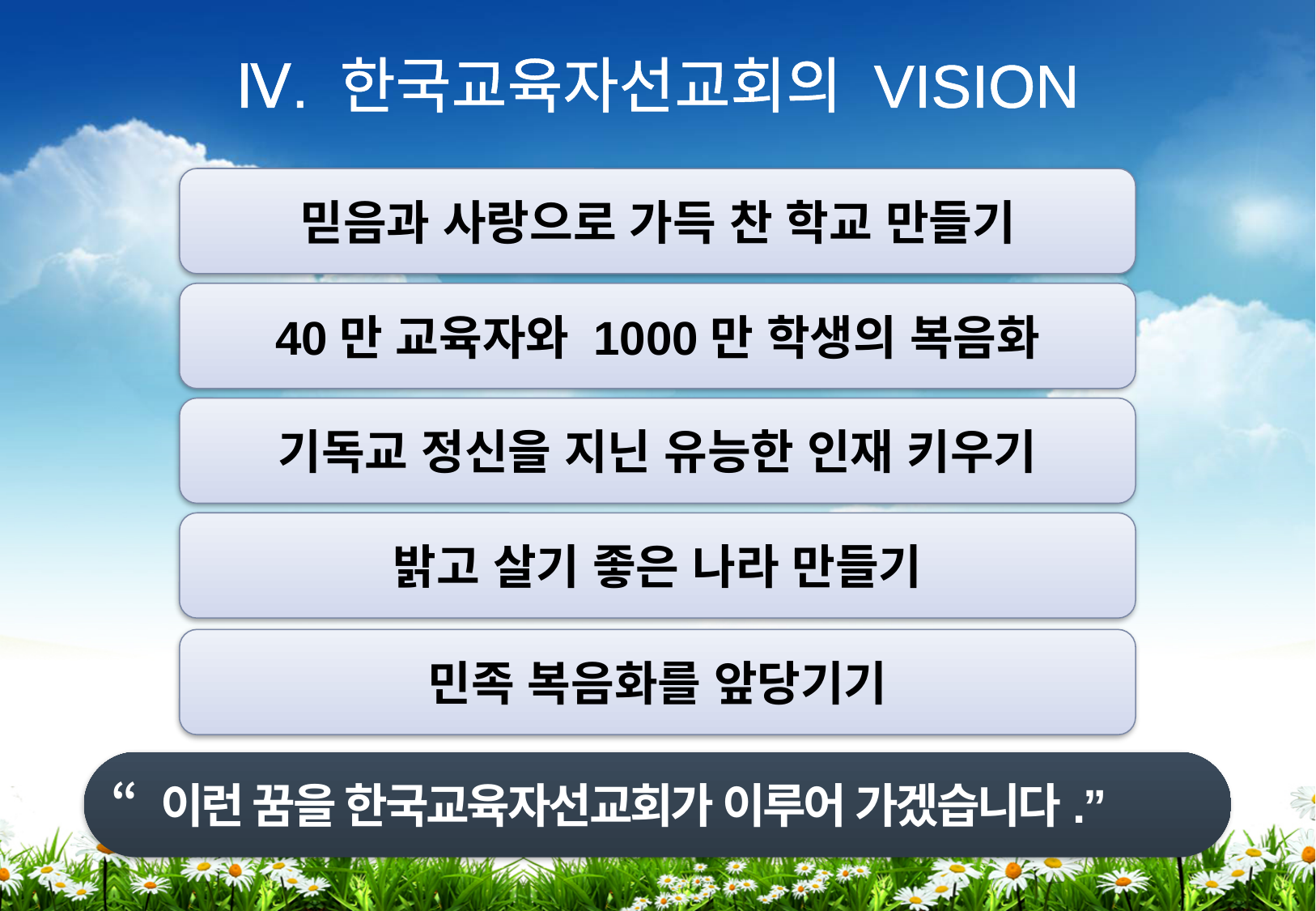

# Ⅳ. 한국교육자선교회의 VISION

믿음과 사랑으로 가득 찬 학교 만들기

40만 교육자와 1000만 학생의 복음화

기독교 정신을 지닌 유능한 인재 키우기

밝고 살기 좋은 나라 만들기

민족 복음화를 앞당기기
“ 이런 꿈을 한국교육자선교회가 이루어 가겠습니다.”